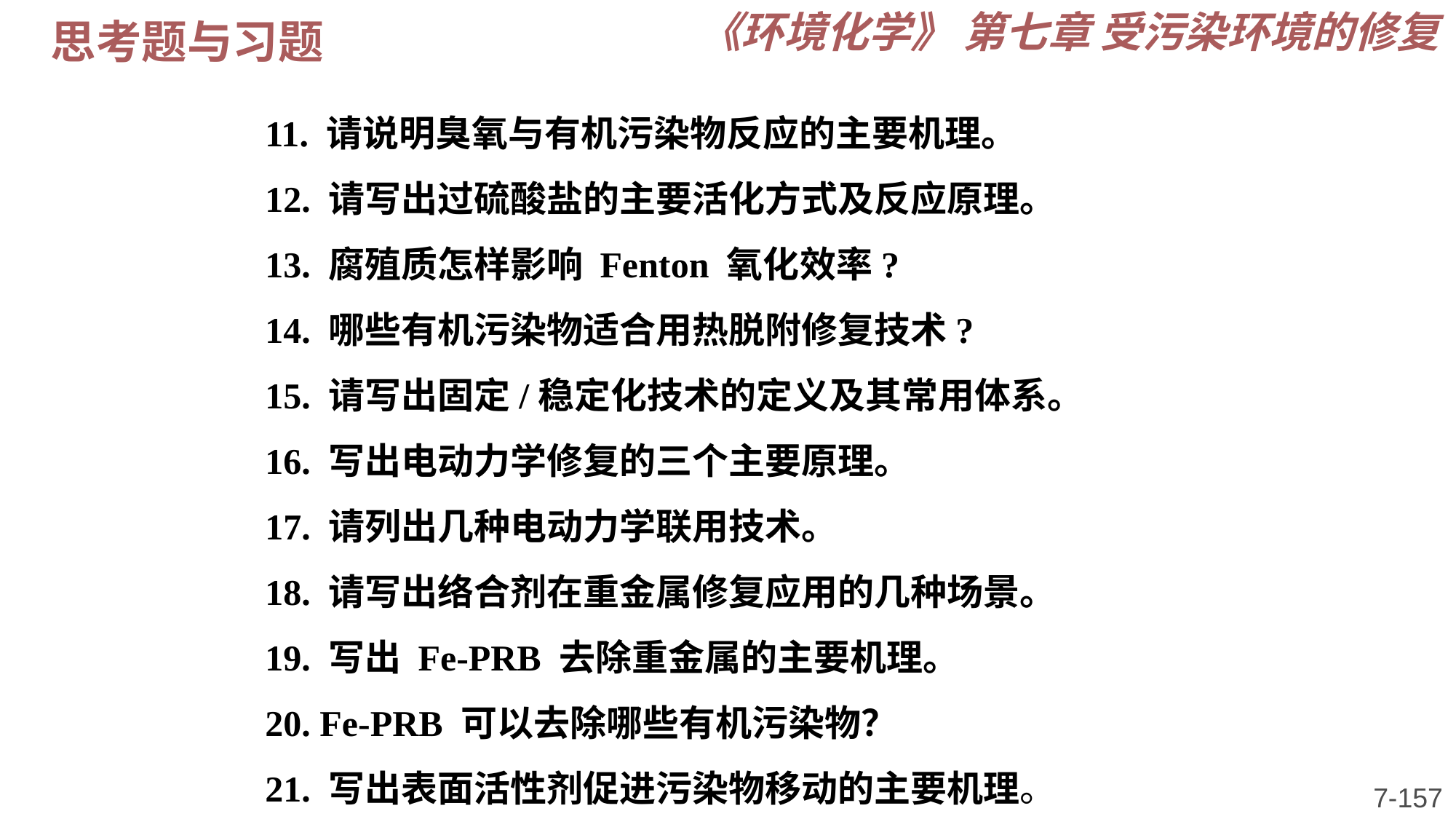

《环境化学》 第七章 受污染环境的修复
思考题与习题
11. 请说明臭氧与有机污染物反应的主要机理。
12. 请写出过硫酸盐的主要活化方式及反应原理。
13. 腐殖质怎样影响 Fenton 氧化效率?
14. 哪些有机污染物适合用热脱附修复技术?
15. 请写出固定/稳定化技术的定义及其常用体系。
16. 写出电动力学修复的三个主要原理。
17. 请列出几种电动力学联用技术。
18. 请写出络合剂在重金属修复应用的几种场景。
19. 写出 Fe-PRB 去除重金属的主要机理。
20. Fe-PRB 可以去除哪些有机污染物？
21. 写出表面活性剂促进污染物移动的主要机理。

7-157